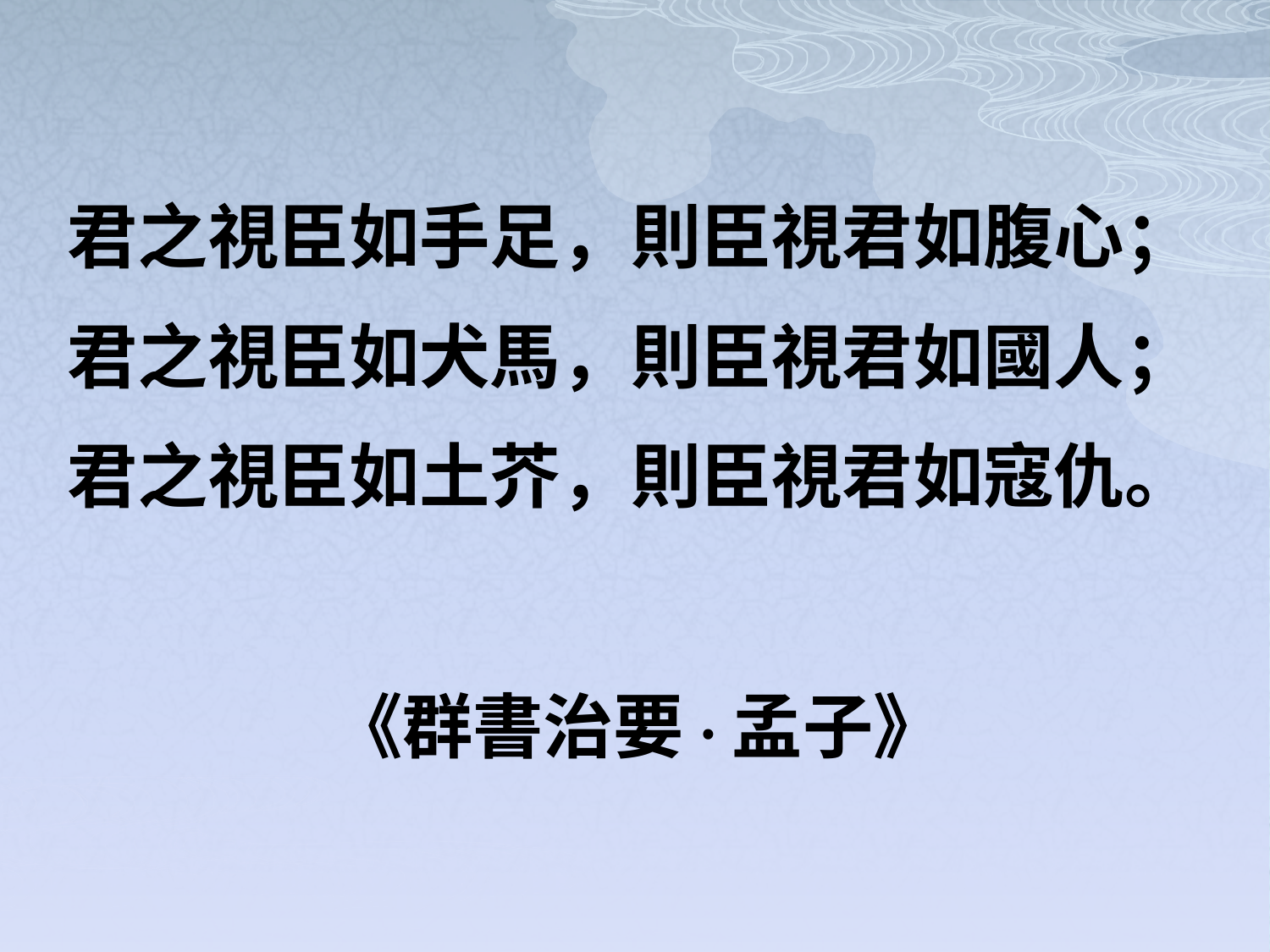

君之視臣如手足，則臣視君如腹心；
君之視臣如犬馬，則臣視君如國人；
君之視臣如土芥，則臣視君如寇仇。

              《群書治要·孟子》